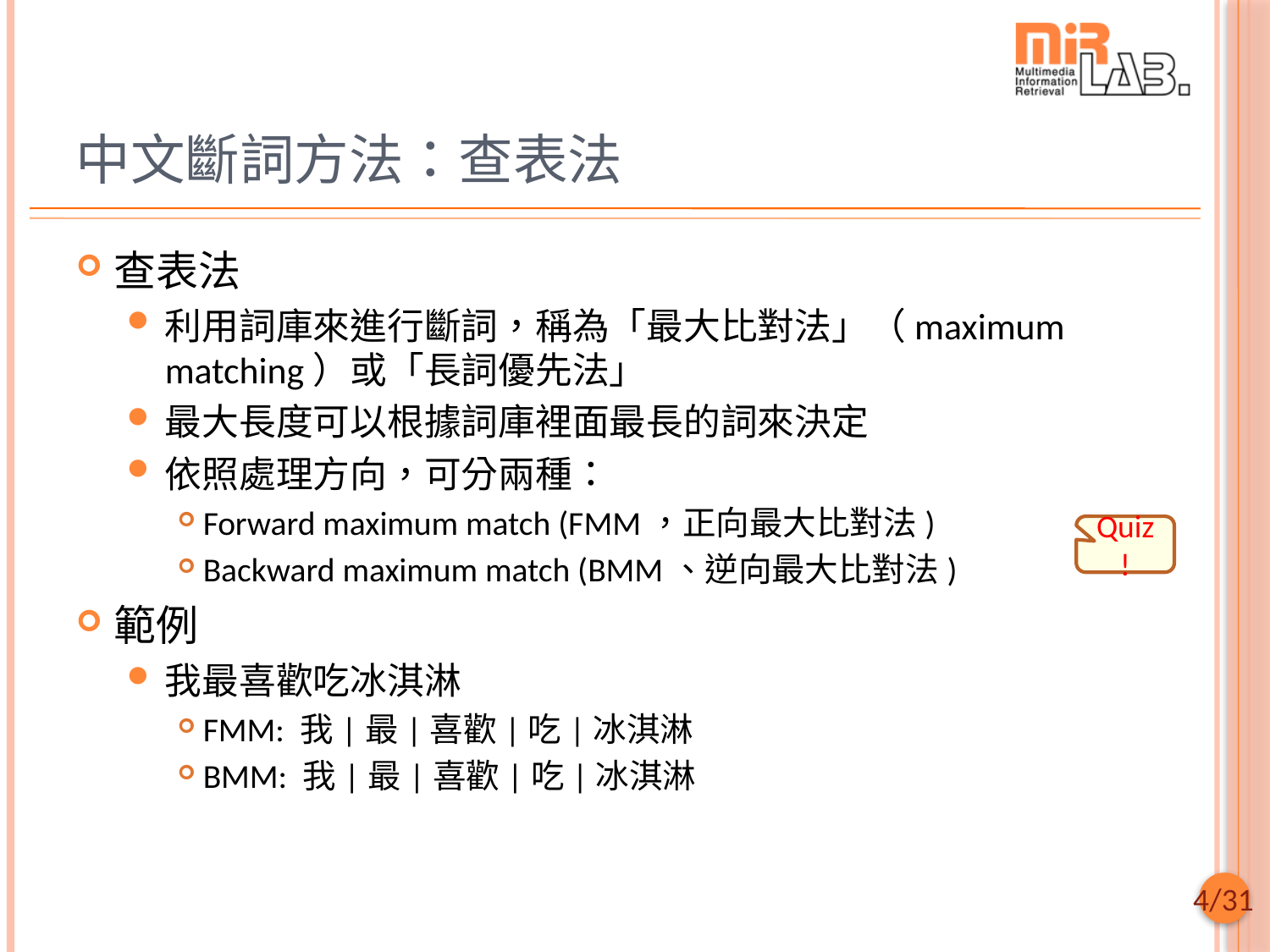

# 中文斷詞方法：查表法
查表法
利用詞庫來進行斷詞，稱為「最大比對法」（maximum matching）或「長詞優先法」
最大長度可以根據詞庫裡面最長的詞來決定
依照處理方向，可分兩種：
Forward maximum match (FMM，正向最大比對法)
Backward maximum match (BMM、逆向最大比對法)
範例
我最喜歡吃冰淇淋
FMM: 我|最|喜歡|吃|冰淇淋
BMM: 我|最|喜歡|吃|冰淇淋

Quiz!